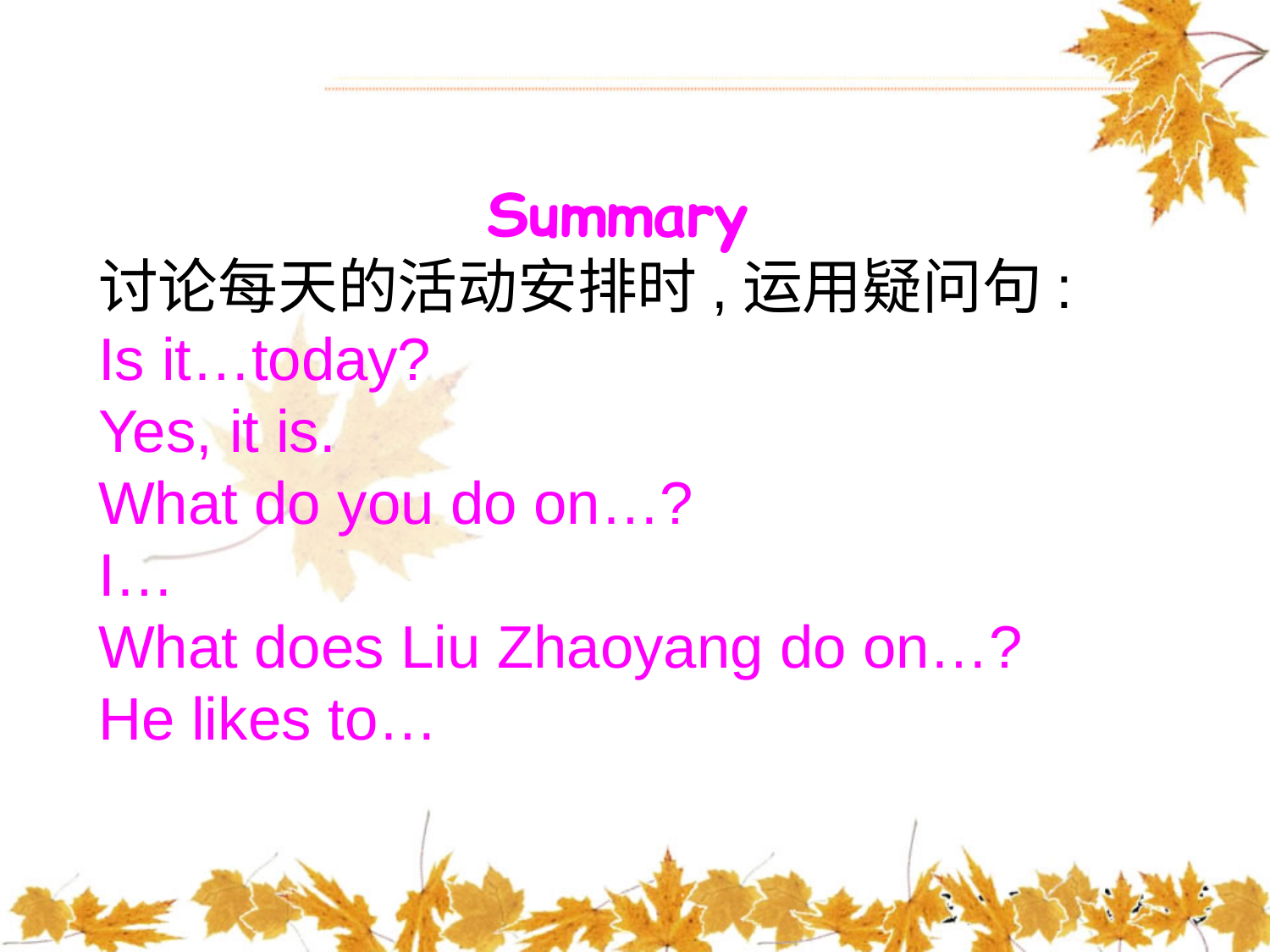

Summary
讨论每天的活动安排时,运用疑问句:
Is it…today?
Yes, it is.
What do you do on…?
I…
What does Liu Zhaoyang do on…?
He likes to…